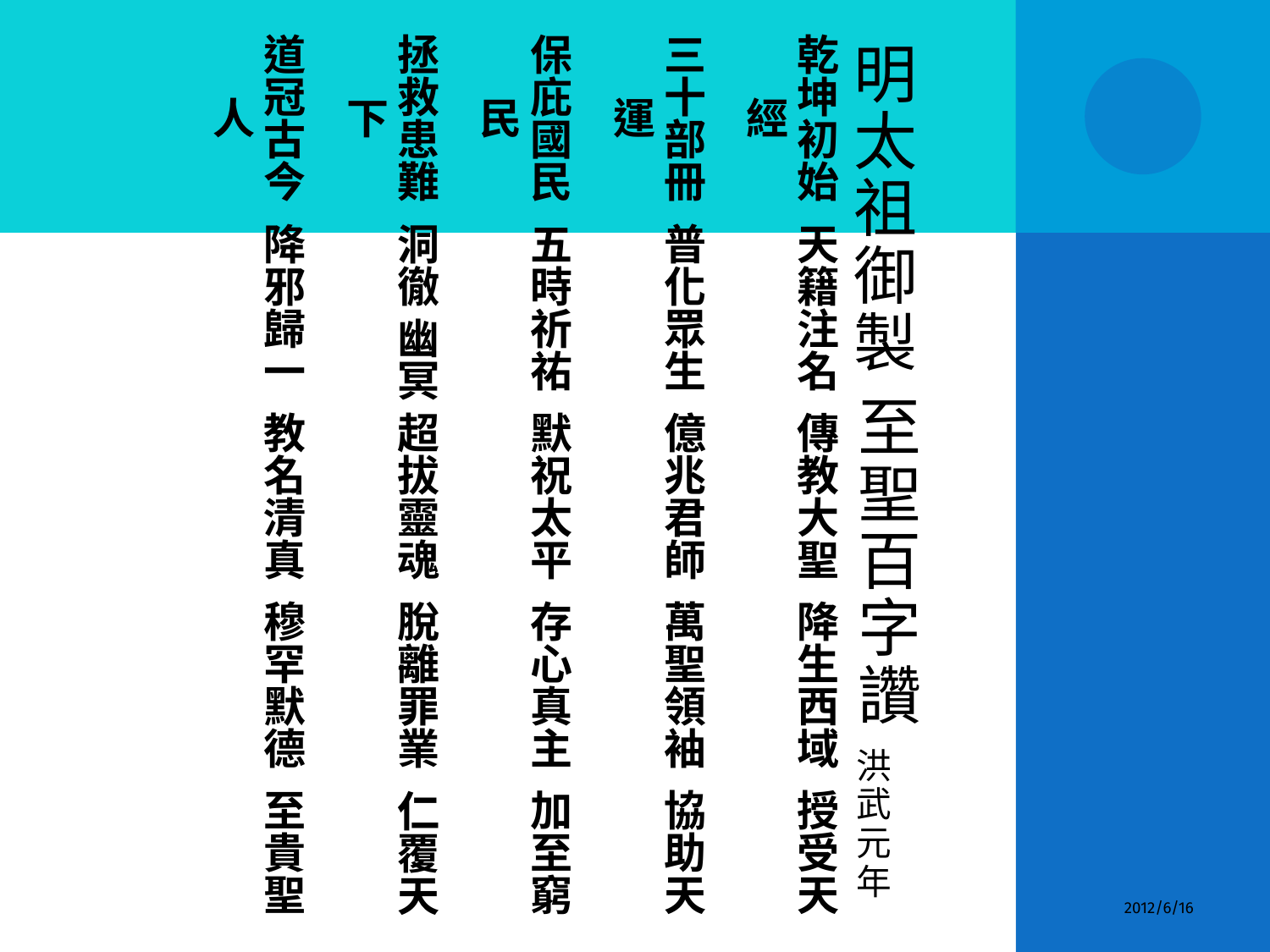

乾坤初始  天籍注名  傳教大聖  降生西域  授受天經
三十部冊  普化眾生  億兆君師  萬聖領袖  協助天運
保庇國民  五時祈祐  默祝太平  存心真主  加至窮民
拯救患難  洞徹 幽冥 超拔靈魂  脫離罪業  仁覆天下
道冠古今  降邪歸一  教名清真  穆罕默德  至貴聖人
# 明太祖御製 至聖百字讚 洪武元年
2012/6/16